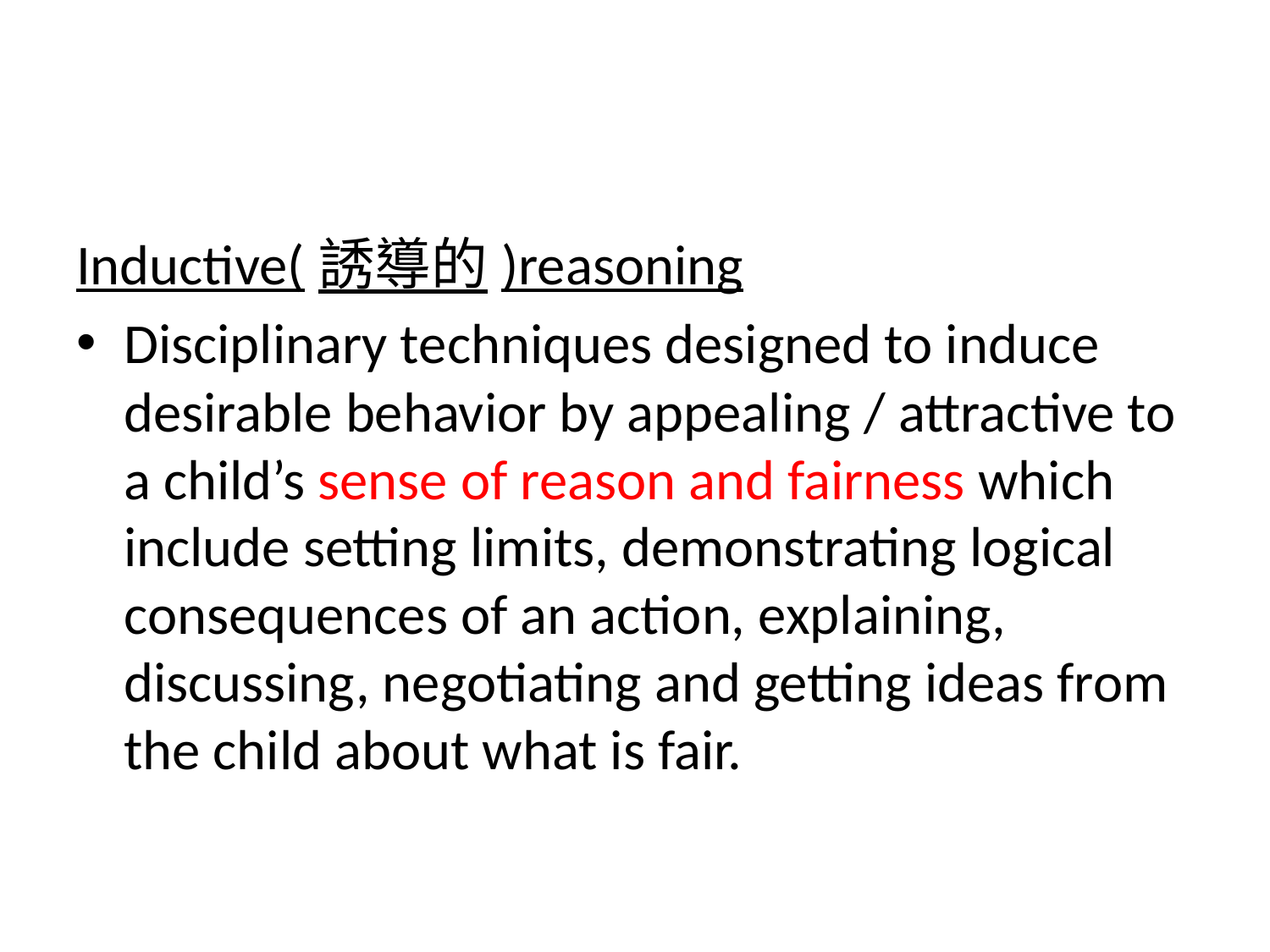

#
Inductive(誘導的)reasoning
Disciplinary techniques designed to induce desirable behavior by appealing / attractive to a child’s sense of reason and fairness which include setting limits, demonstrating logical consequences of an action, explaining, discussing, negotiating and getting ideas from the child about what is fair.